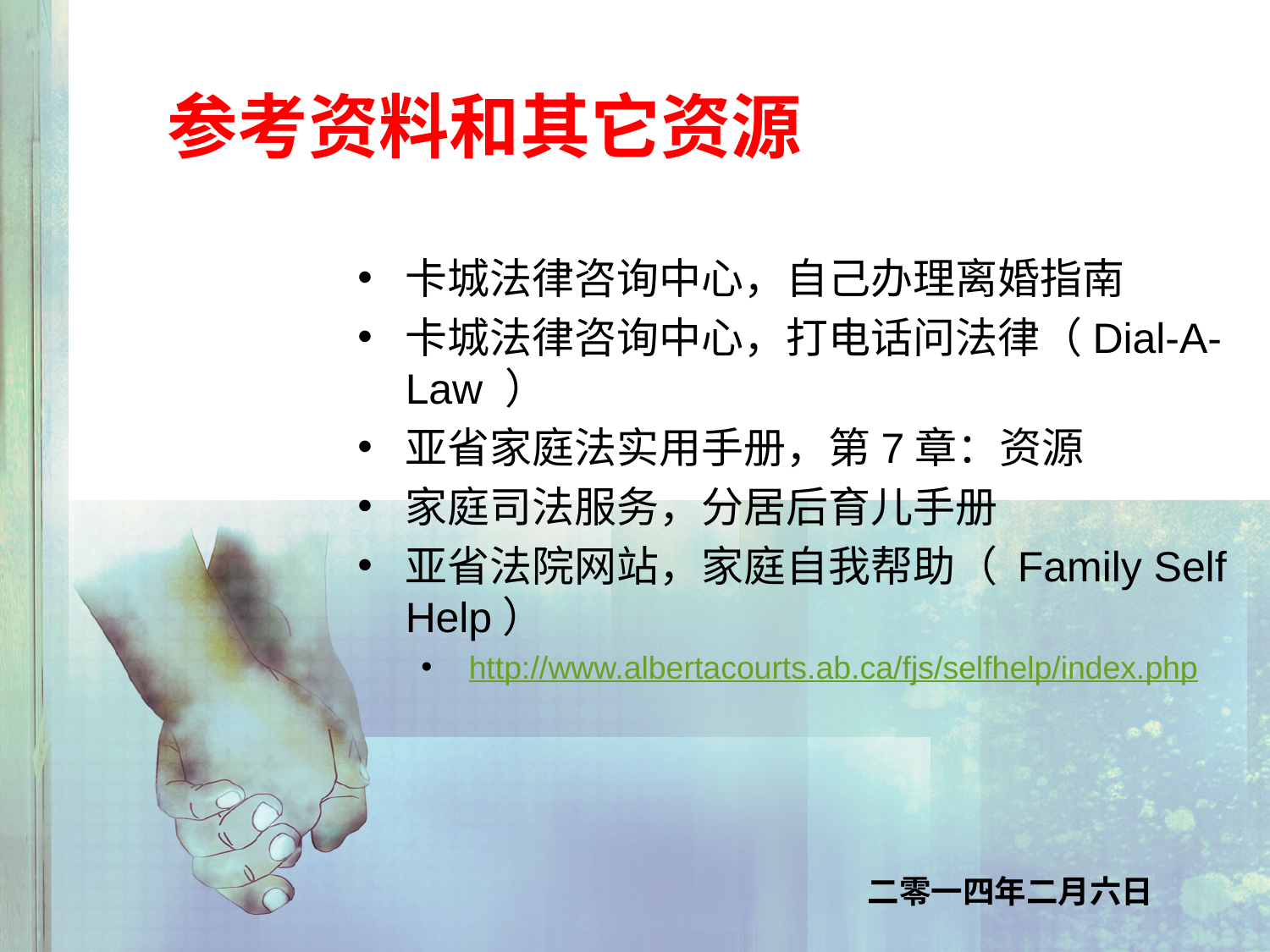

# 参考资料和其它资源

卡城法律咨询中心，自己办理离婚指南
卡城法律咨询中心，打电话问法律（Dial-A-Law ）
亚省家庭法实用手册，第7章：资源
家庭司法服务，分居后育儿手册
亚省法院网站，家庭自我帮助（ Family Self Help）
http://www.albertacourts.ab.ca/fjs/selfhelp/index.php

二零一四年二月六日